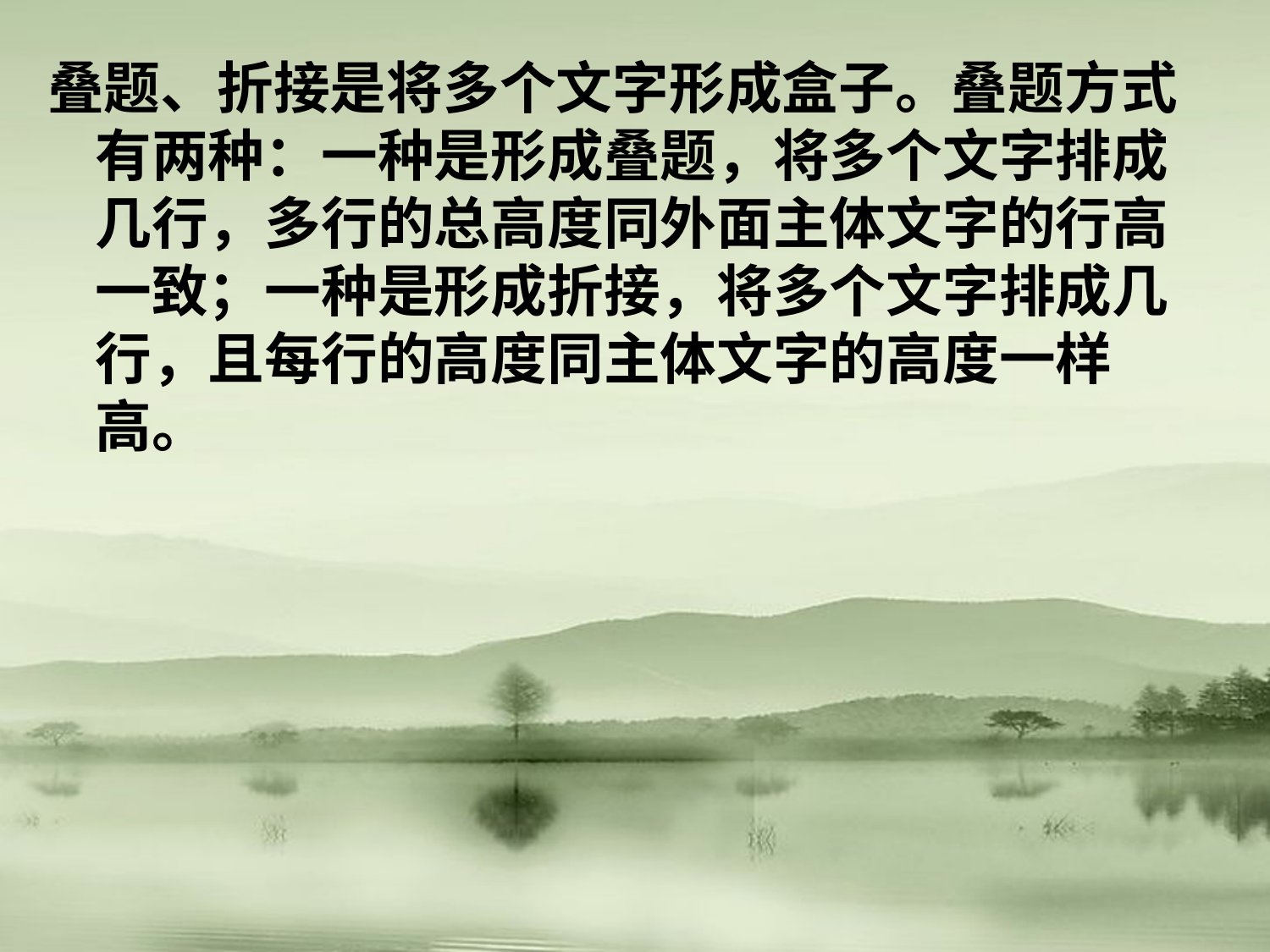

叠题、折接是将多个文字形成盒子。叠题方式有两种：一种是形成叠题，将多个文字排成几行，多行的总高度同外面主体文字的行高一致；一种是形成折接，将多个文字排成几行，且每行的高度同主体文字的高度一样高。